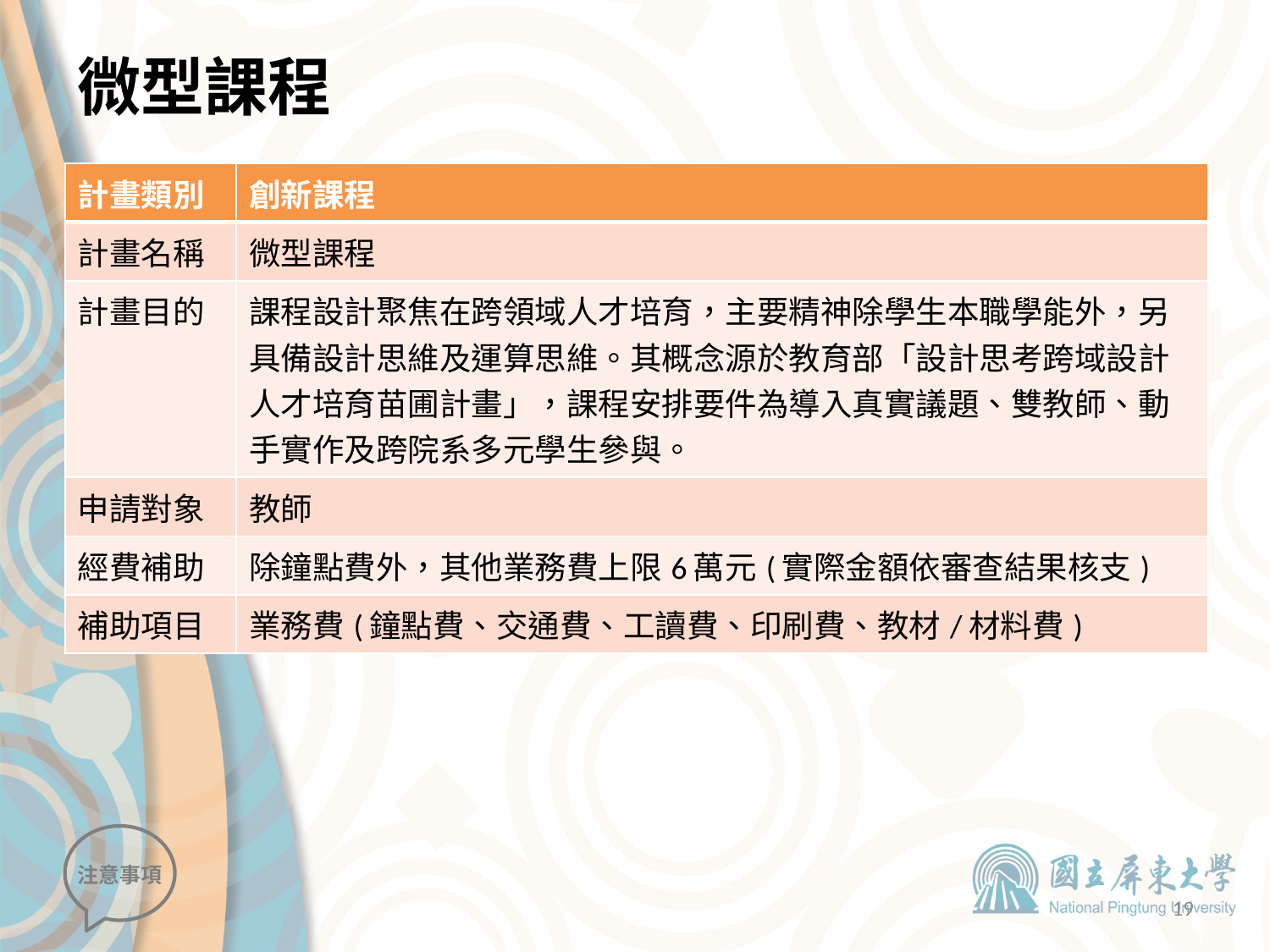

# 微型課程
| 計畫類別 | 創新課程 |
| --- | --- |
| 計畫名稱 | 微型課程 |
| 計畫目的 | 課程設計聚焦在跨領域人才培育，主要精神除學生本職學能外，另具備設計思維及運算思維。其概念源於教育部「設計思考跨域設計人才培育苗圃計畫」，課程安排要件為導入真實議題、雙教師、動手實作及跨院系多元學生參與。 |
| 申請對象 | 教師 |
| 經費補助 | 除鐘點費外，其他業務費上限6萬元(實際金額依審查結果核支) |
| 補助項目 | 業務費(鐘點費、交通費、工讀費、印刷費、教材/材料費) |

注意事項
19